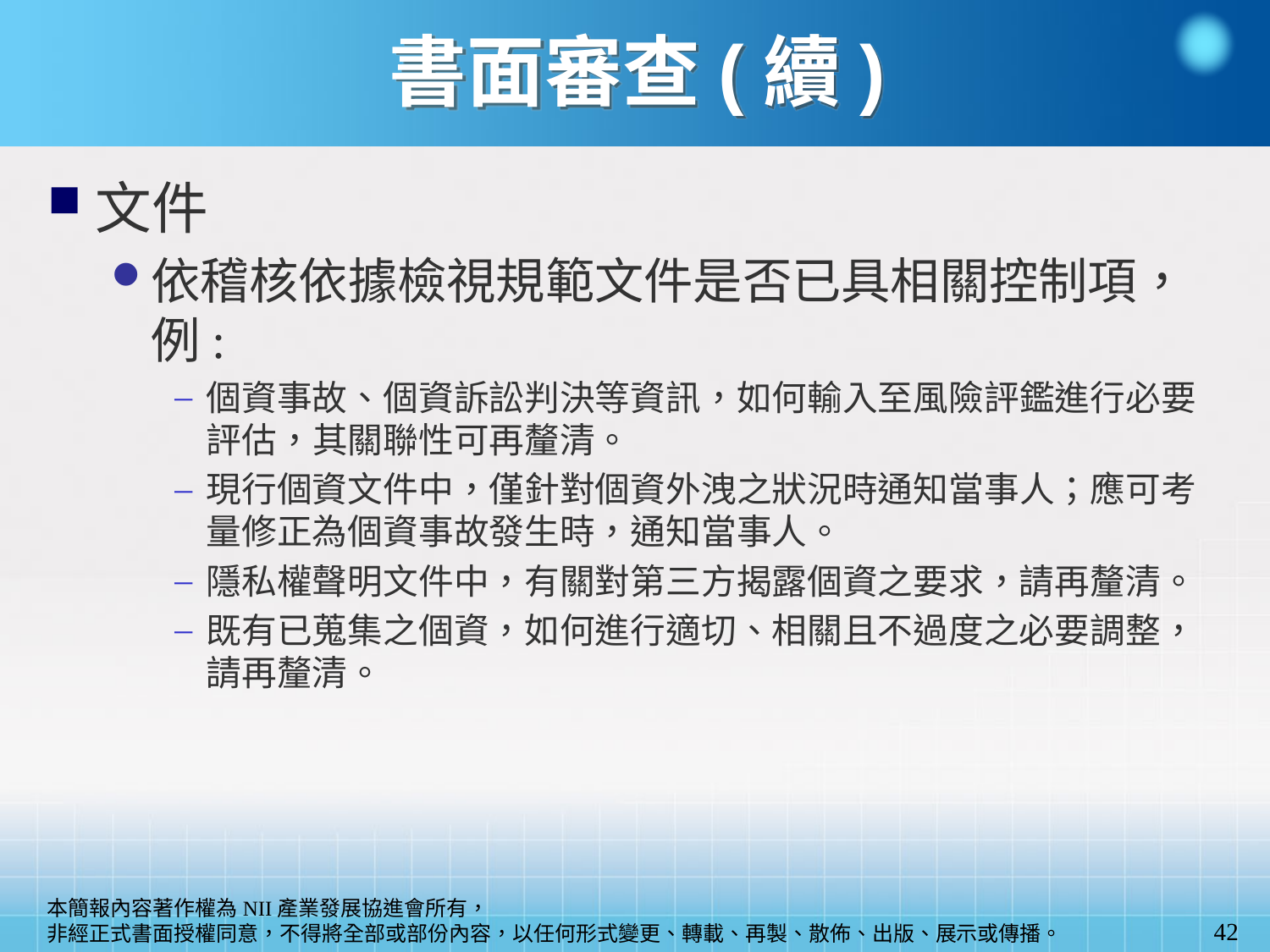

書面審查(續)
文件
依稽核依據檢視規範文件是否已具相關控制項，例:
個資事故、個資訴訟判決等資訊，如何輸入至風險評鑑進行必要評估，其關聯性可再釐清。
現行個資文件中，僅針對個資外洩之狀況時通知當事人；應可考量修正為個資事故發生時，通知當事人。
隱私權聲明文件中，有關對第三方揭露個資之要求，請再釐清。
既有已蒐集之個資，如何進行適切、相關且不過度之必要調整，請再釐清。

42